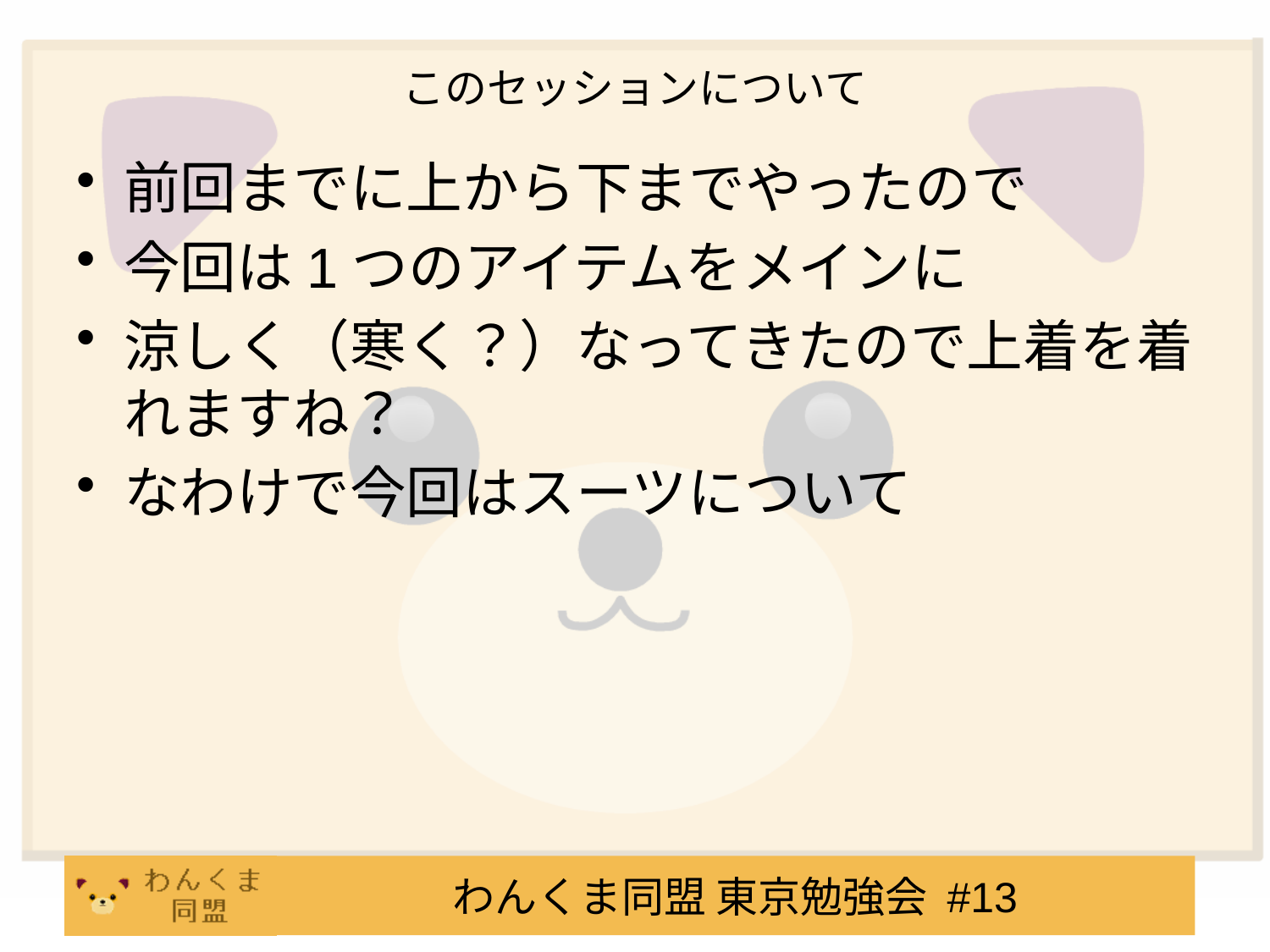

# このセッションについて
前回までに上から下までやったので
今回は1つのアイテムをメインに
涼しく（寒く？）なってきたので上着を着れますね？
なわけで今回はスーツについて